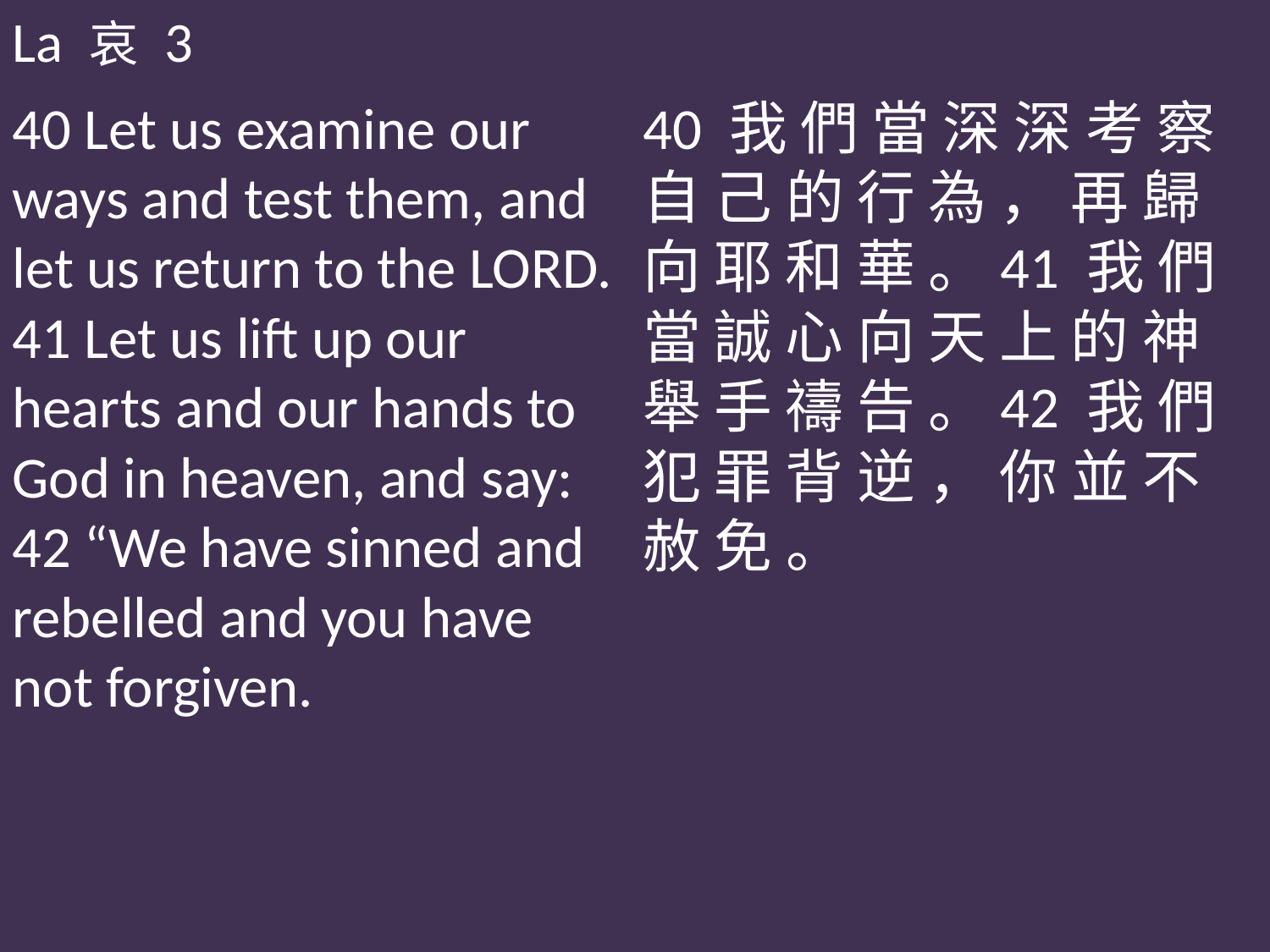

La 哀 3
40 Let us examine our ways and test them, and let us return to the LORD. 41 Let us lift up our hearts and our hands to God in heaven, and say: 42 “We have sinned and rebelled and you have not forgiven.
40 我 們 當 深 深 考 察 自 己 的 行 為 ， 再 歸 向 耶 和 華 。41 我 們 當 誠 心 向 天 上 的 神 舉 手 禱 告 。42 我 們 犯 罪 背 逆 ， 你 並 不 赦 免 。